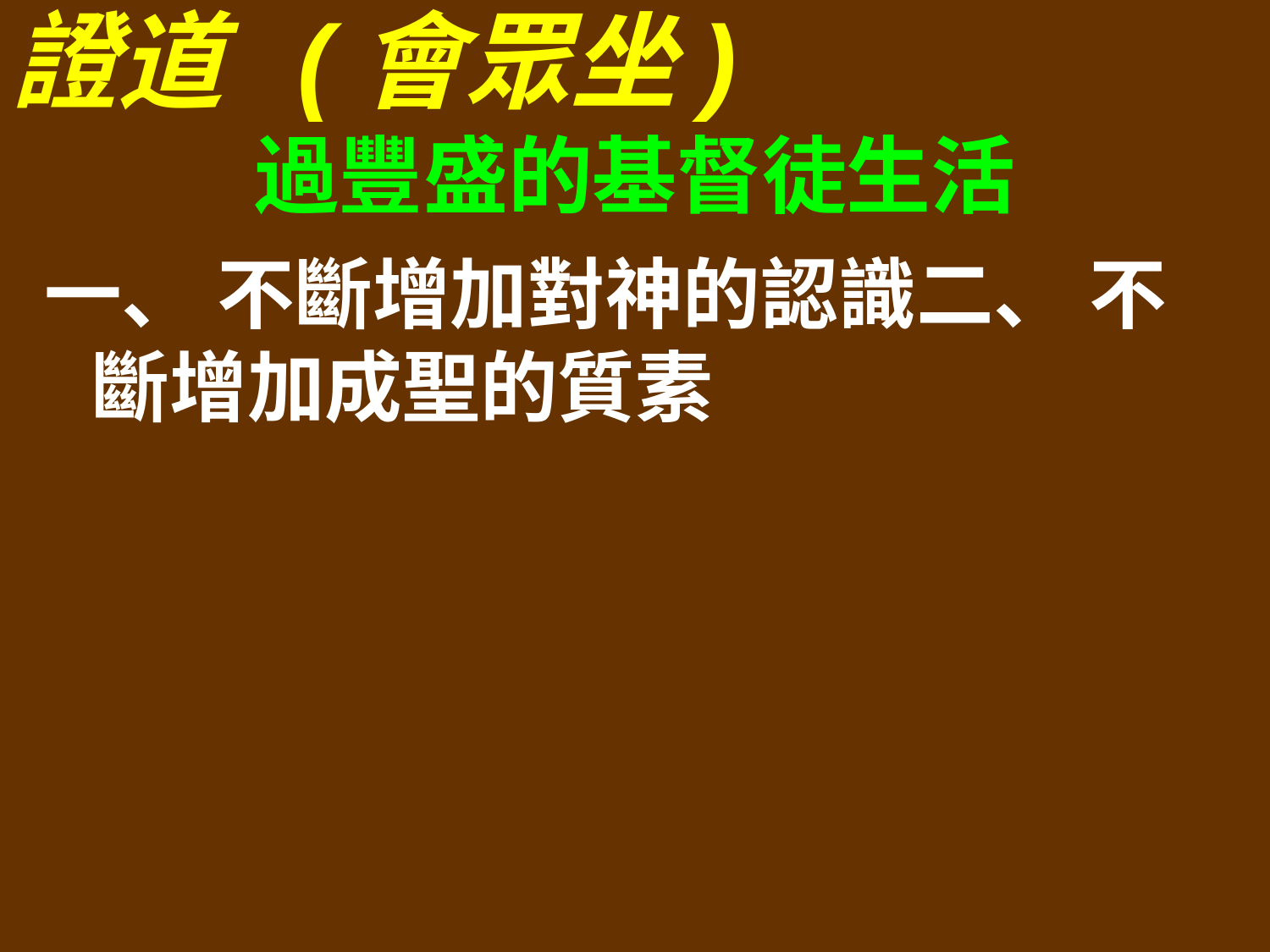

證道  (會眾坐)
過豐盛的基督徒生活
一、 不斷增加對神的認識二、 不斷增加成聖的質素